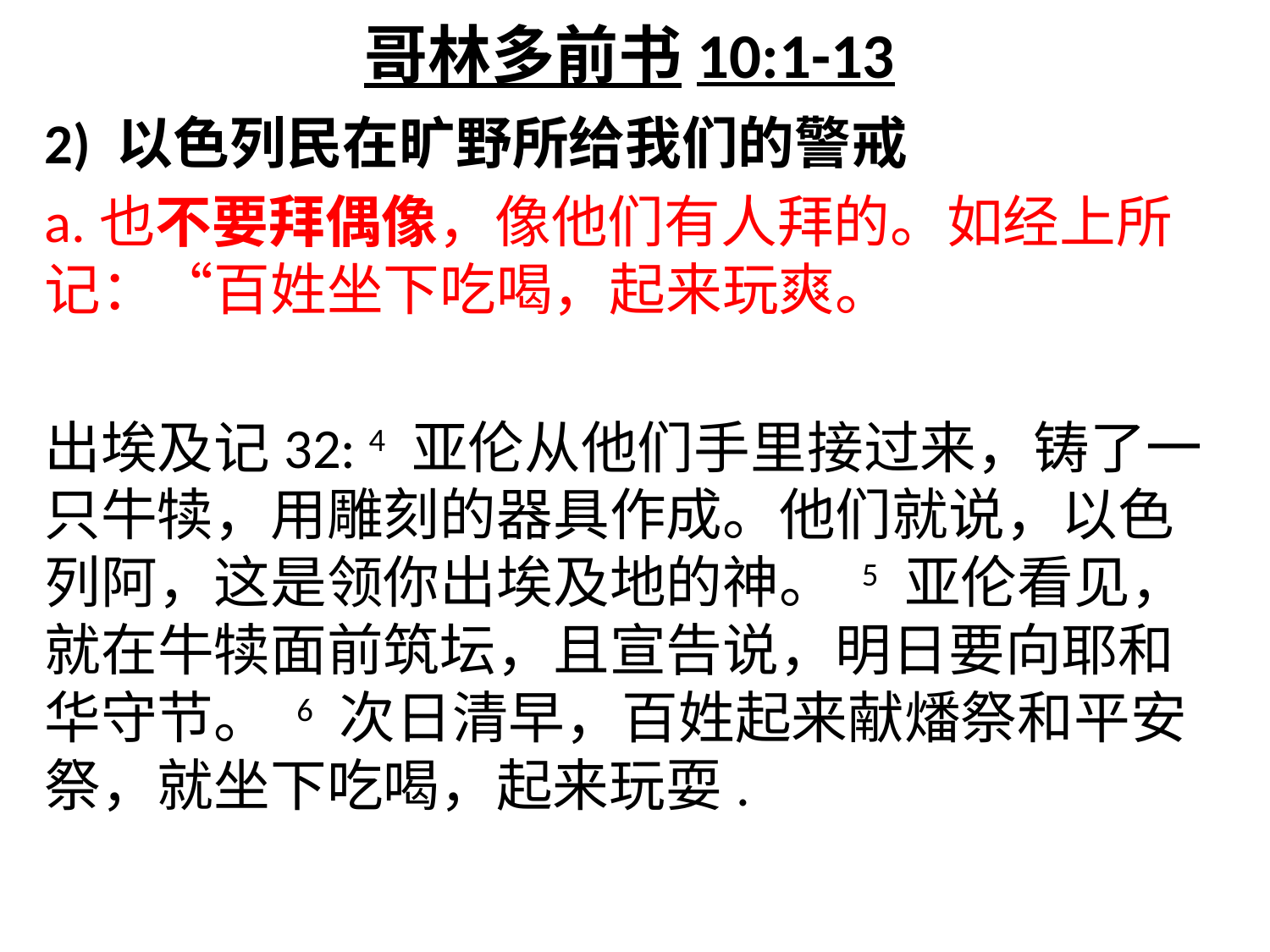

哥林多前书10:1-13
2) 以色列民在旷野所给我们的警戒
a.也不要拜偶像，像他们有人拜的。如经上所记：“百姓坐下吃喝，起来玩爽。

出埃及记32: 4 亚伦从他们手里接过来，铸了一只牛犊，用雕刻的器具作成。他们就说，以色列阿，这是领你出埃及地的神。 5 亚伦看见，就在牛犊面前筑坛，且宣告说，明日要向耶和华守节。 6 次日清早，百姓起来献燔祭和平安祭，就坐下吃喝，起来玩耍.